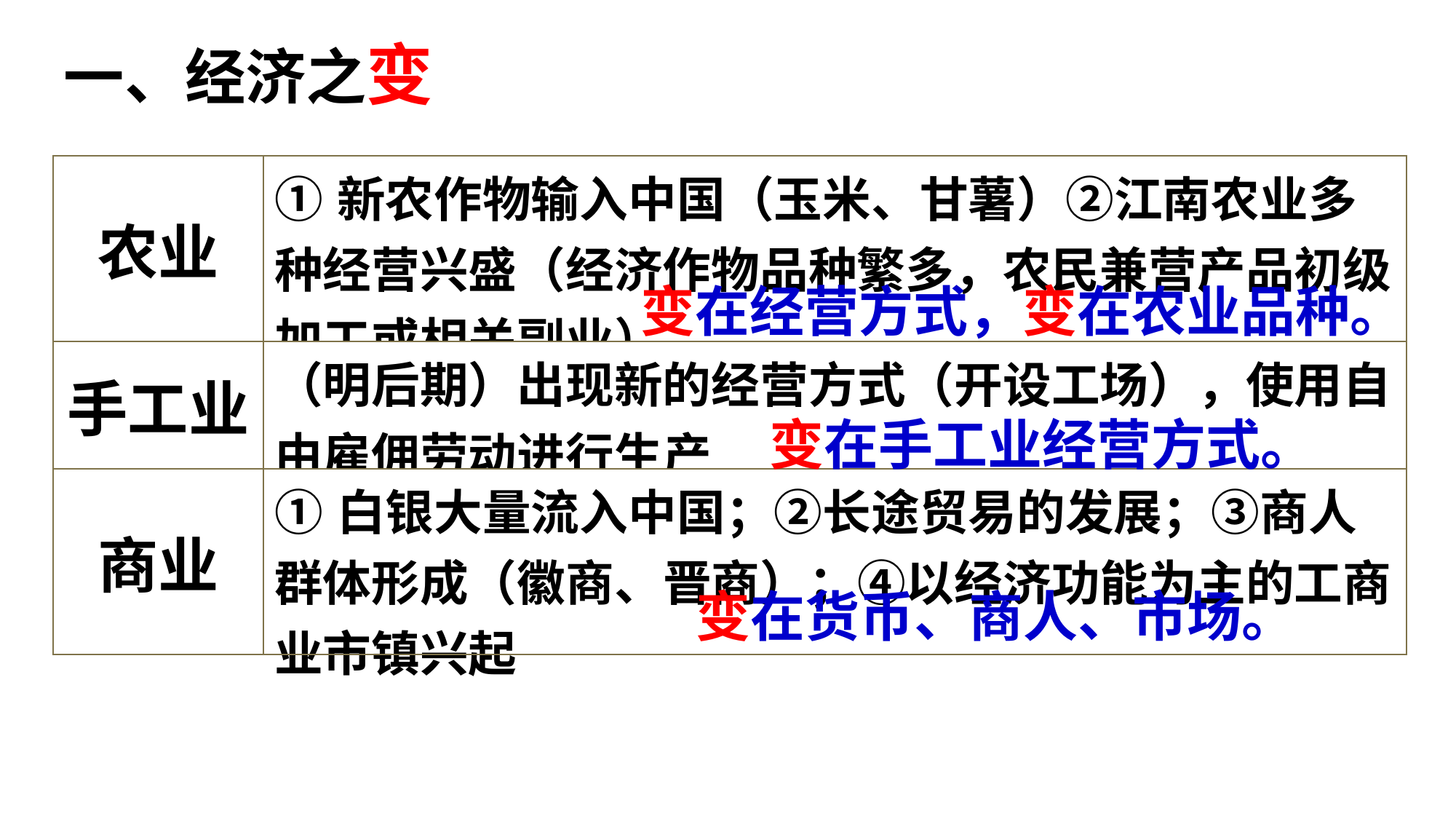

一、经济之变
| 农业 | ①新农作物输入中国（玉米、甘薯）②江南农业多种经营兴盛（经济作物品种繁多，农民兼营产品初级加工或相关副业） |
| --- | --- |
| 手工业 | （明后期）出现新的经营方式（开设工场），使用自由雇佣劳动进行生产 |
| 商业 | ①白银大量流入中国；②长途贸易的发展；③商人群体形成（徽商、晋商）；④以经济功能为主的工商业市镇兴起 |
变在经营方式，变在农业品种。
变在手工业经营方式。
变在货币、商人、市场。